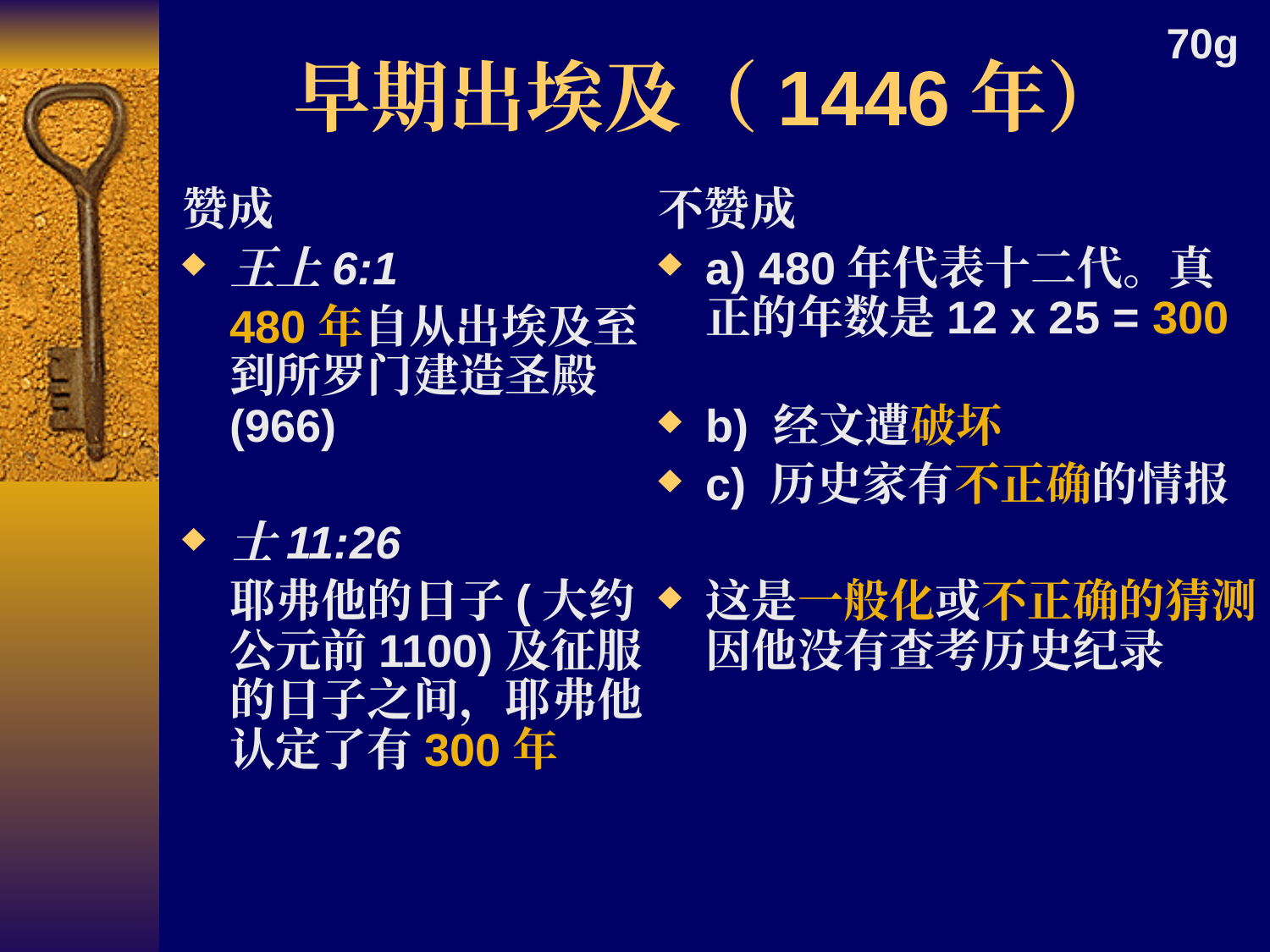

# 早期出埃及（1446年）
70g
赞成
王上6:1
	480年自从出埃及至到所罗门建造圣殿 (966)

士11:26
	耶弗他的日子(大约公元前1100)及征服的日子之间，耶弗他认定了有300年
不赞成
a) 480年代表十二代。真正的年数是12 x 25 = 300
b) 经文遭破坏
c) 历史家有不正确的情报

这是一般化或不正确的猜测因他没有查考历史纪录